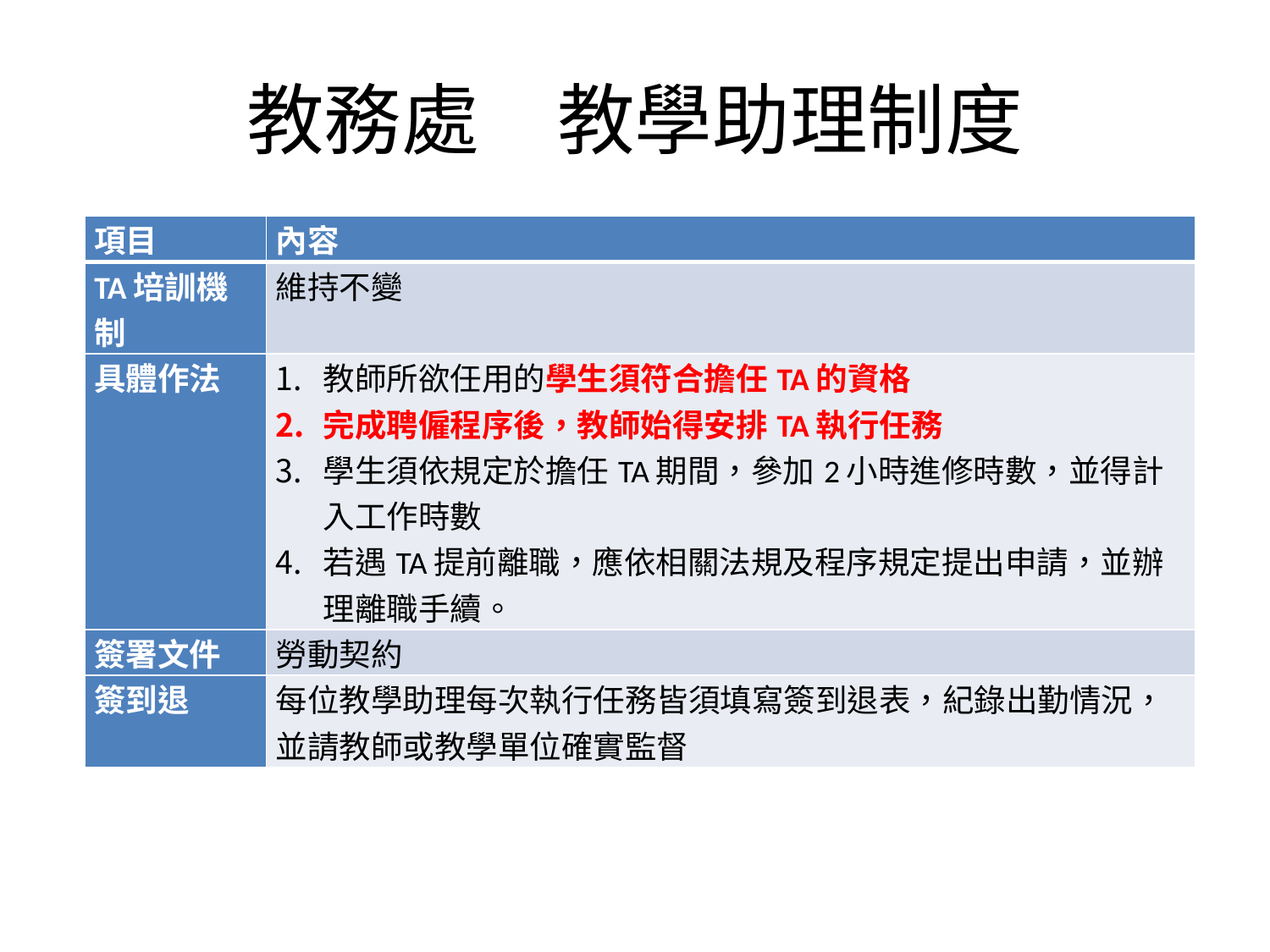

# 教務處　教學助理制度
| 項目 | 內容 |
| --- | --- |
| TA培訓機制 | 維持不變 |
| 具體作法 | 教師所欲任用的學生須符合擔任TA的資格 完成聘僱程序後，教師始得安排TA執行任務 學生須依規定於擔任TA期間，參加2小時進修時數，並得計入工作時數 若遇TA提前離職，應依相關法規及程序規定提出申請，並辦理離職手續。 |
| 簽署文件 | 勞動契約 |
| 簽到退 | 每位教學助理每次執行任務皆須填寫簽到退表，紀錄出勤情況，並請教師或教學單位確實監督 |